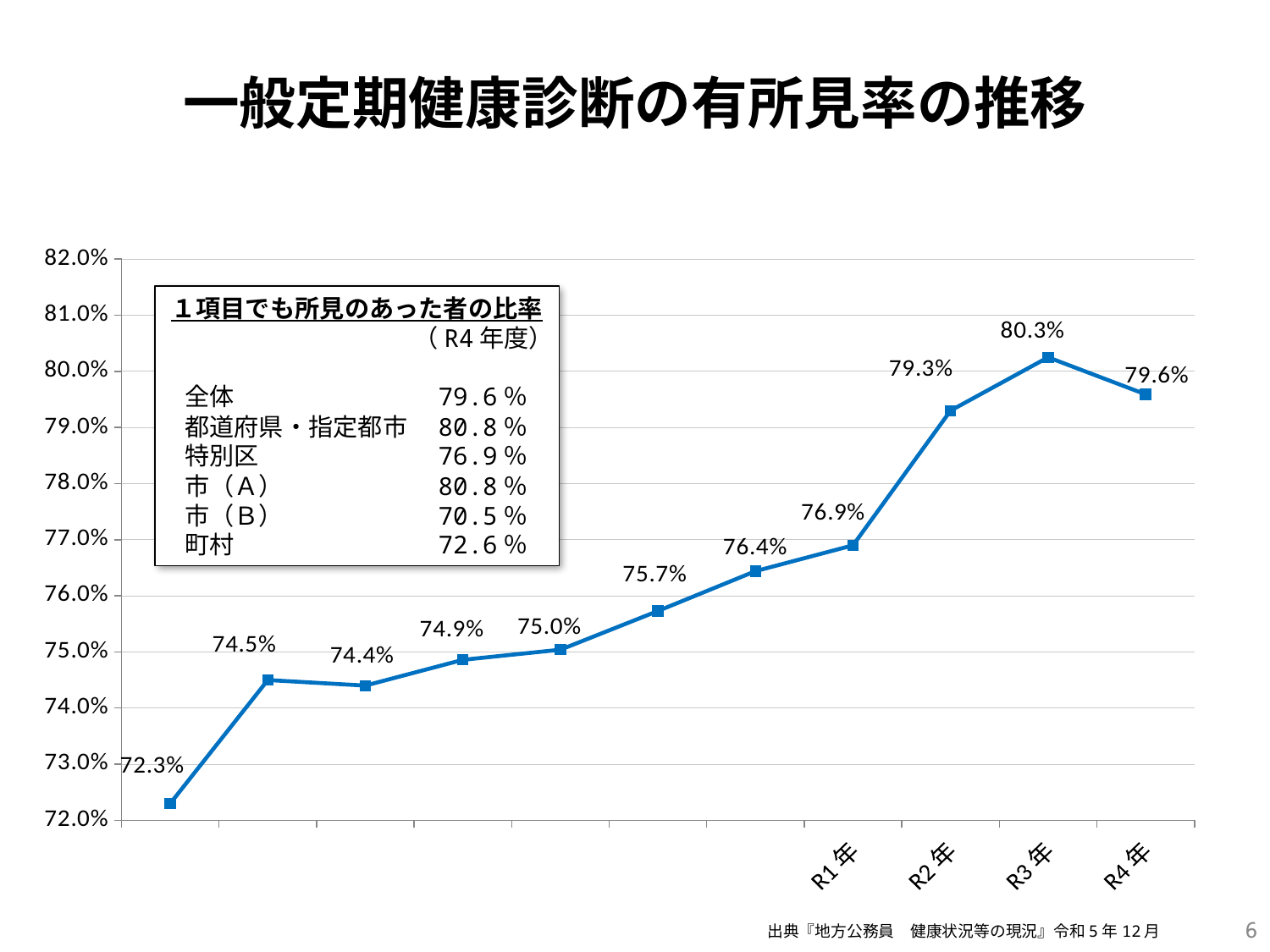

一般定期健康診断の有所見率の推移

### Chart

| Category | 有所見率 |
|---|---|
| H24年度 | 0.723 |
| H25年度 | 0.745 |
| H26年度 | 0.744 |
| H27年度 | 0.7486 |
| H28年度 | 0.7504 |
| H29年度 | 0.7573 |
| H30年度 | 0.7644 |
| R1年度 | 0.769 |
| R2年度 | 0.793 |
| R3年度 | 0.8025 |
| R4年度 | 0.7959 |
１項目でも所見のあった者の比率
（R4年度）

　全体　　　　　　　　79.6％
　都道府県・指定都市　80.8％
　特別区　　　　　　　76.9％
　市（Ａ）　　　　　　80.8％
　市（Ｂ）　　　　　　70.5％
　町村　　　　　　　　72.6％
6
出典『地方公務員　健康状況等の現況』令和5年12月